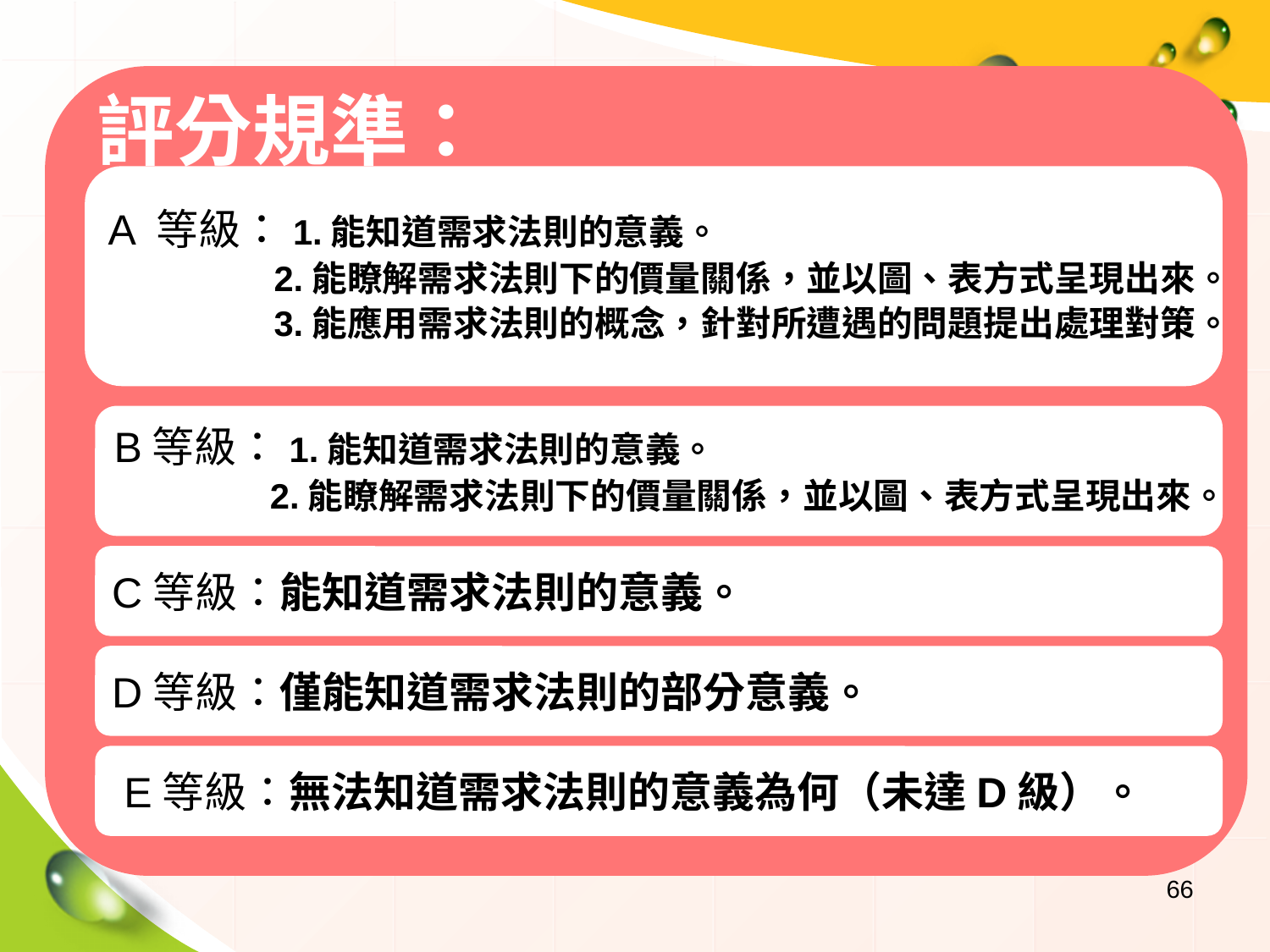

評分規準：
評量目標：
A 等級：1.能知道需求法則的意義。
	    2.能瞭解需求法則下的價量關係，並以圖、表方式呈現出來。
	    3.能應用需求法則的概念，針對所遭遇的問題提出處理對策。
B等級：1.能知道需求法則的意義。
	   2.能瞭解需求法則下的價量關係，並以圖、表方式呈現出來。
C等級：能知道需求法則的意義。
D等級：僅能知道需求法則的部分意義。
 E等級：無法知道需求法則的意義為何（未達D級）。
66